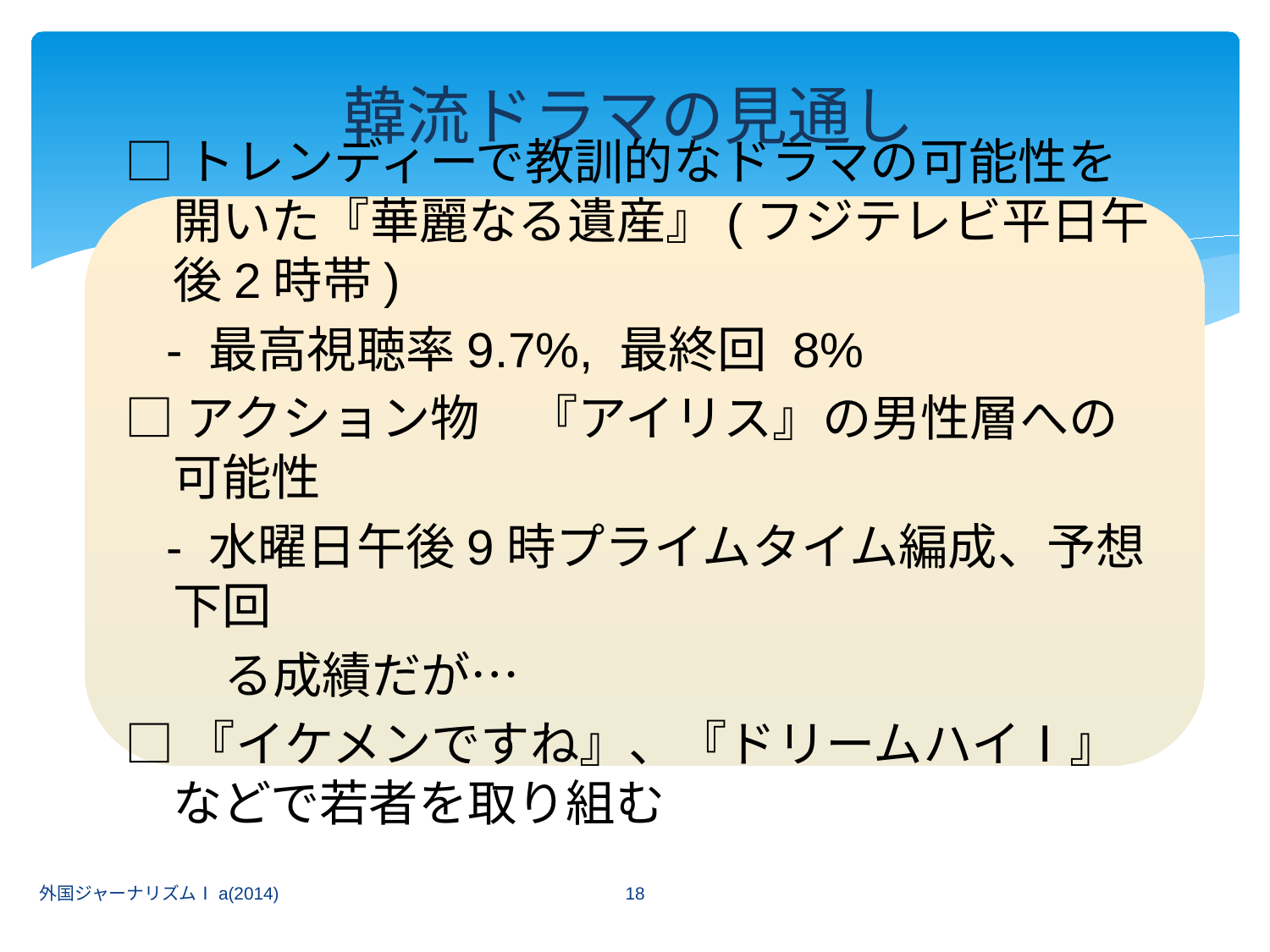

韓流ドラマの見通し
□トレンディーで教訓的なドラマの可能性を開いた『華麗なる遺産』(フジテレビ平日午後2時帯)
   - 最高視聴率9.7%, 最終回 8%
□アクション物　『アイリス』の男性層への可能性
   - 水曜日午後9時プライムタイム編成、予想下回
　　る成績だが…
□『イケメンですね』、『ドリームハイⅠ』などで若者を取り組む

18
外国ジャーナリズムⅠa(2014)